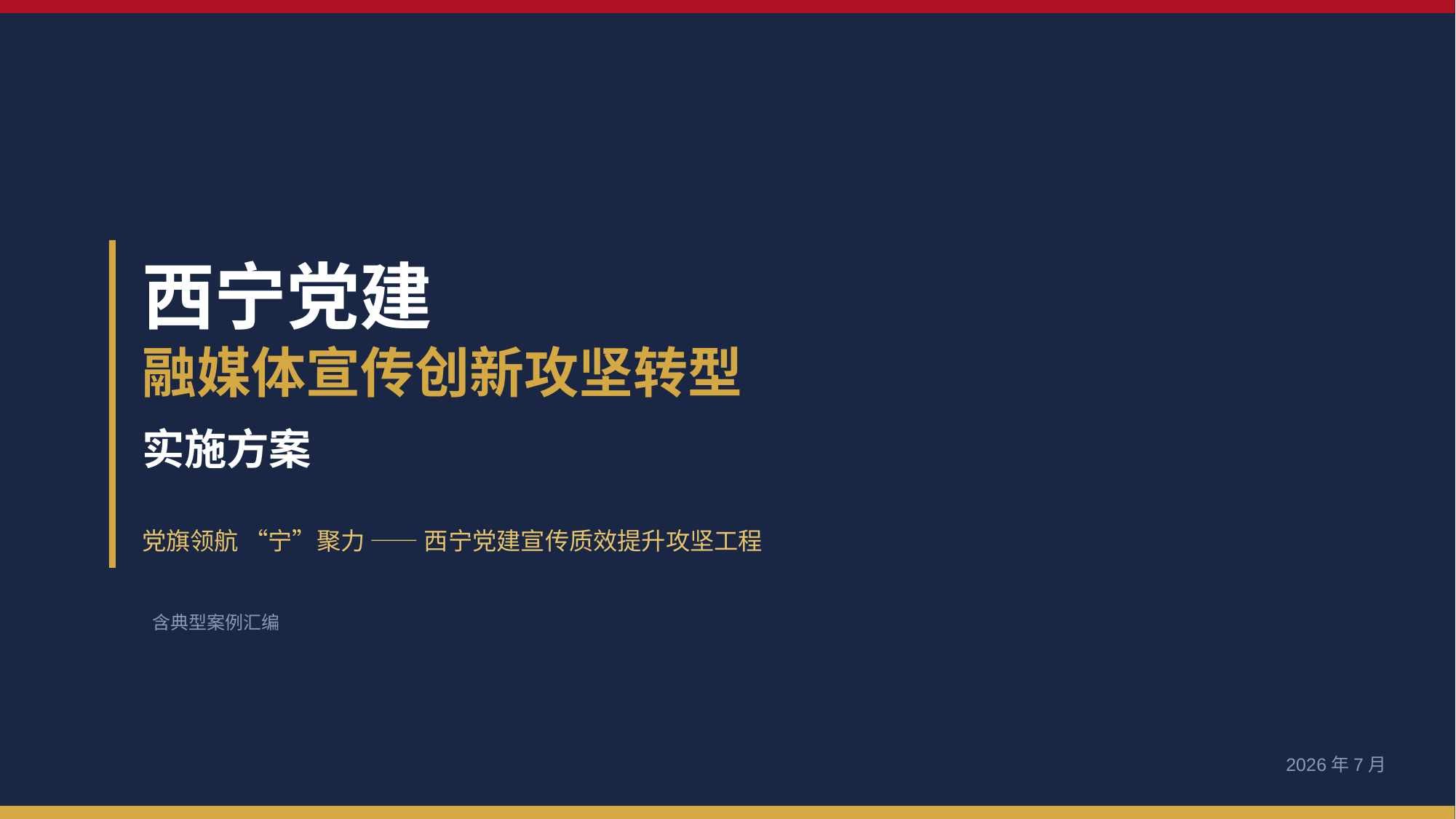

西宁党建
融媒体宣传创新攻坚转型
实施方案
党旗领航 “宁”聚力 —— 西宁党建宣传质效提升攻坚工程
含典型案例汇编
2026年7月